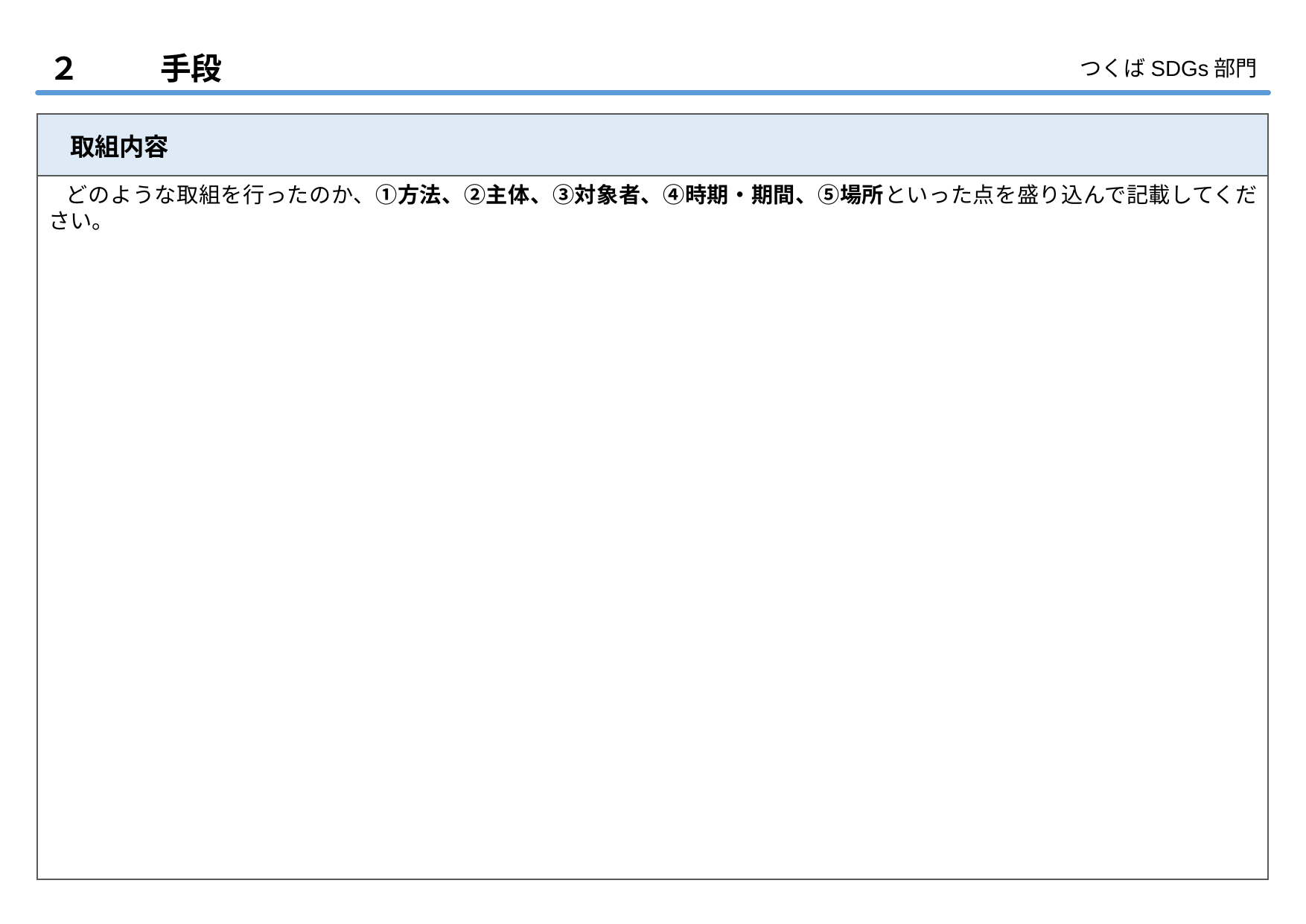

どのような取組を行ったのか、①方法、②主体、③対象者、④時期・期間、⑤場所といった点を盛り込んで記載してください。